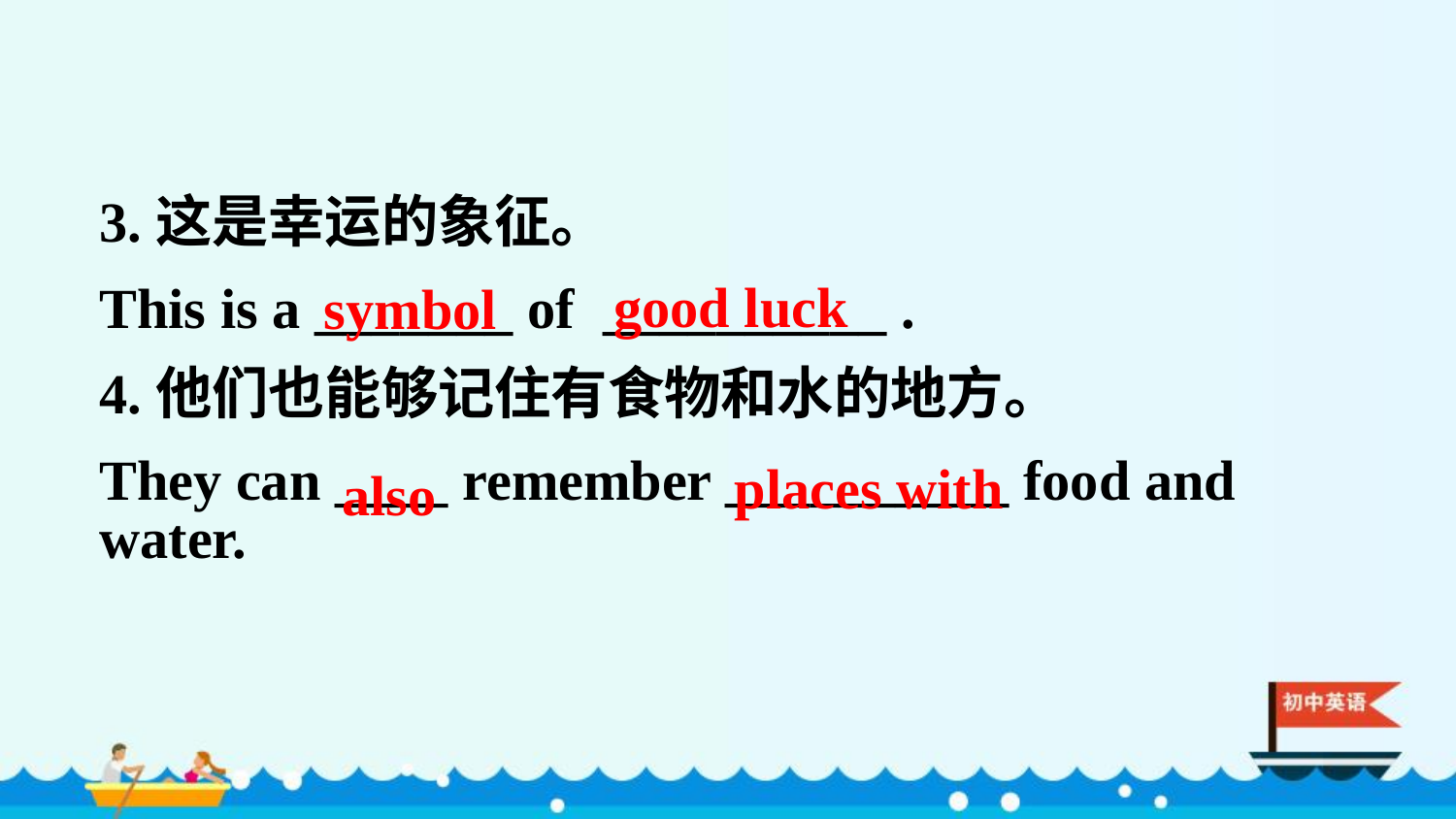

3.这是幸运的象征。
This is a _______ of  __________ .
4.他们也能够记住有食物和水的地方。
They can ____ remember __________ food and water.
good luck
symbol
places with
also